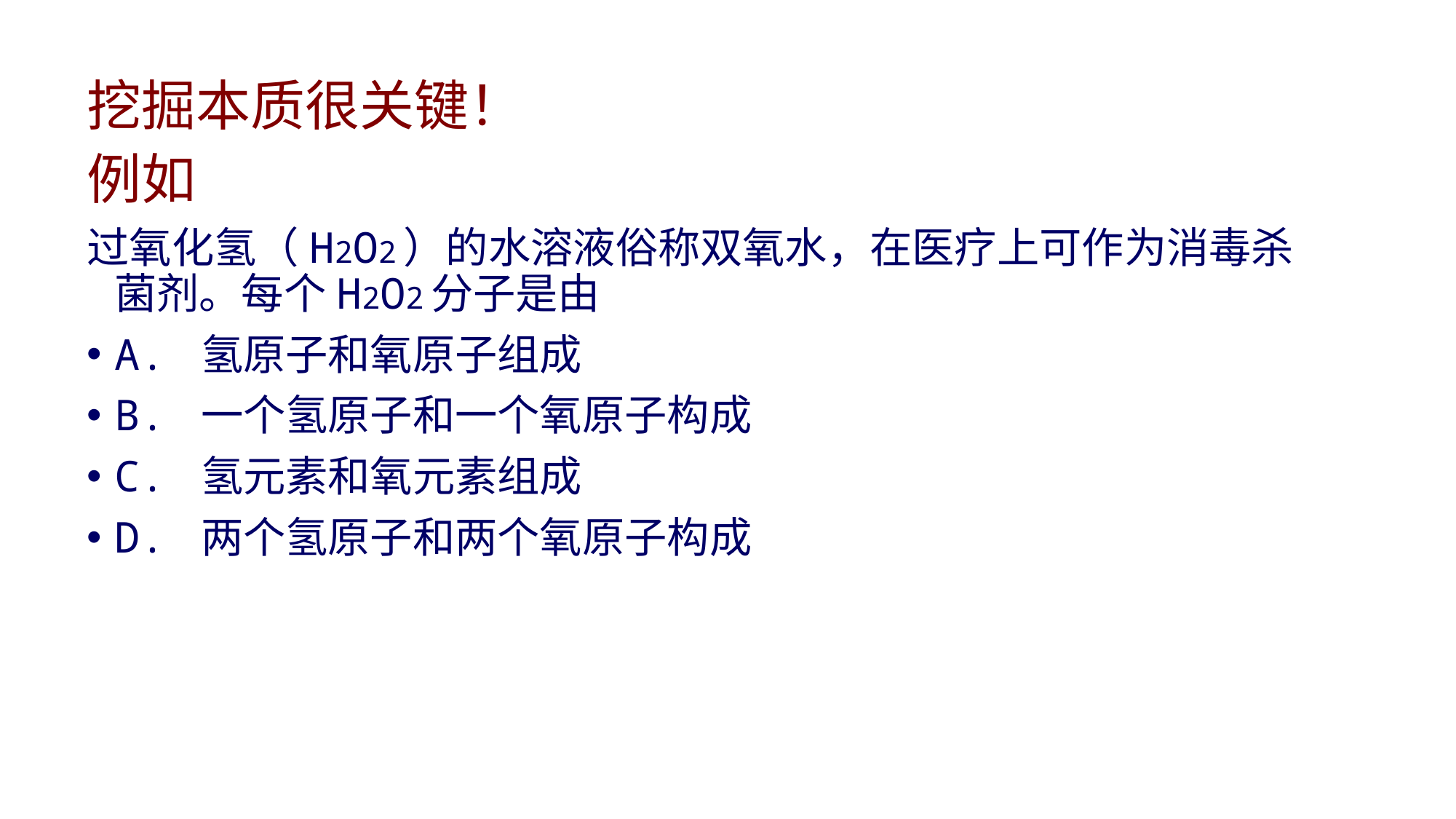

挖掘本质很关键！
例如
过氧化氢（H2O2）的水溶液俗称双氧水，在医疗上可作为消毒杀菌剂。每个H2O2分子是由
A. 氢原子和氧原子组成
B. 一个氢原子和一个氧原子构成
C. 氢元素和氧元素组成
D. 两个氢原子和两个氧原子构成